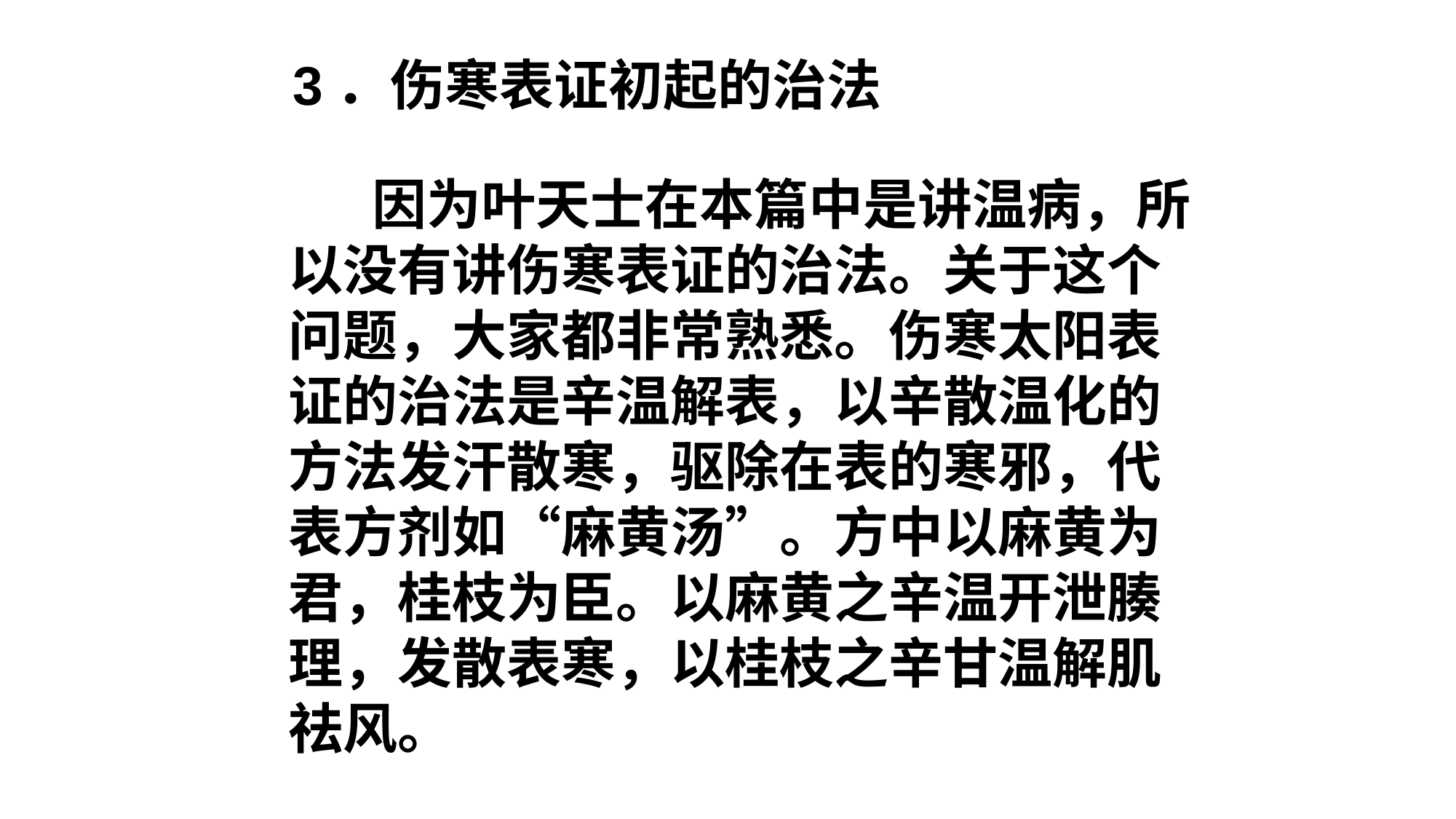

3．伤寒表证初起的治法

         因为叶天士在本篇中是讲温病，所以没有讲伤寒表证的治法。关于这个问题，大家都非常熟悉。伤寒太阳表证的治法是辛温解表，以辛散温化的方法发汗散寒，驱除在表的寒邪，代表方剂如“麻黄汤”。方中以麻黄为君，桂枝为臣。以麻黄之辛温开泄腠理，发散表寒，以桂枝之辛甘温解肌祛风。